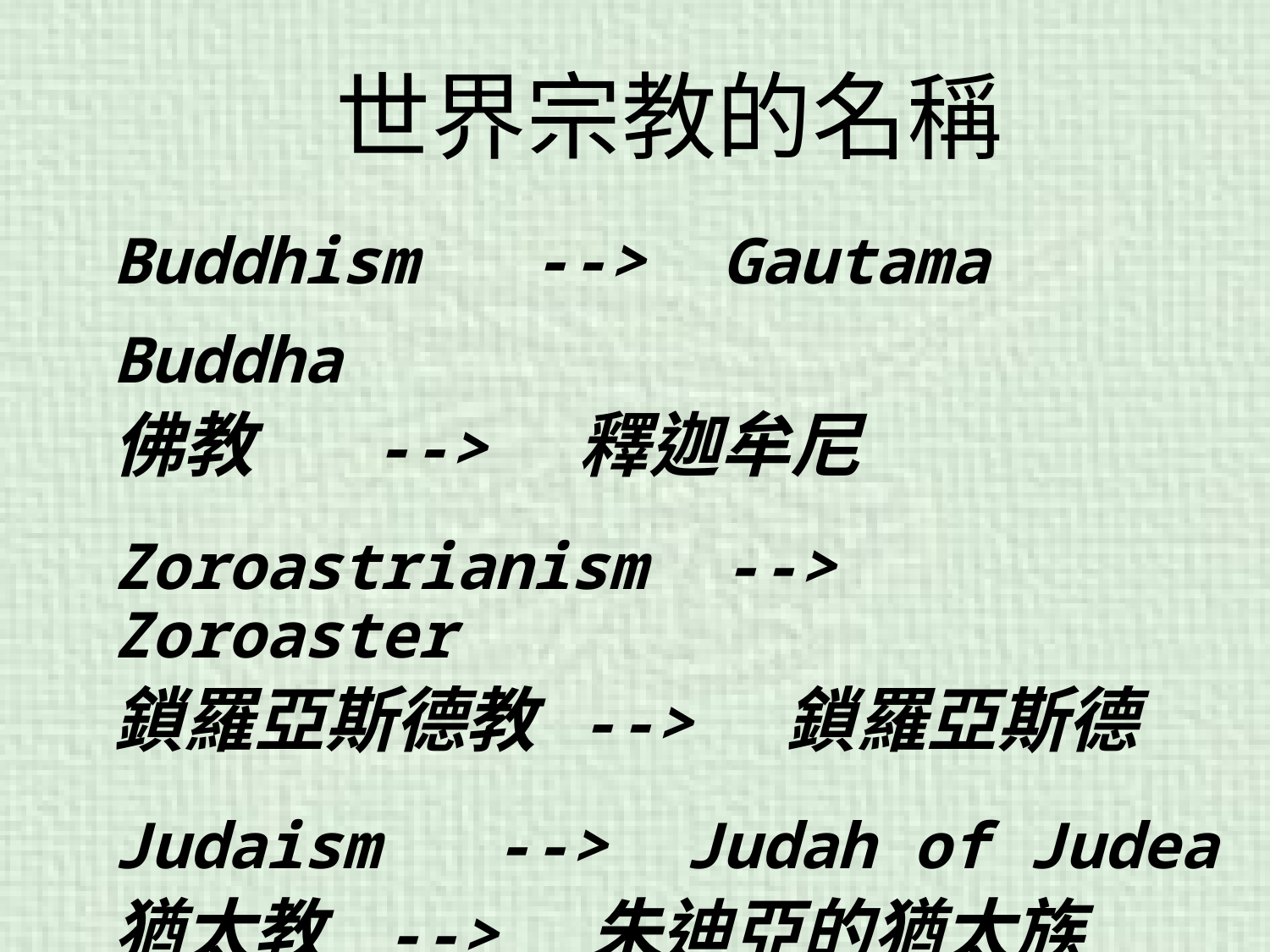

世界宗教的名稱
Buddhism   -->  Gautama Buddha
佛教       -->  釋迦牟尼

Zoroastrianism  -->  Zoroaster
鎖羅亞斯德教  -->  鎖羅亞斯德

Judaism   -->  Judah of Judea
猶太教   -->  朱迪亞的猶太族
#